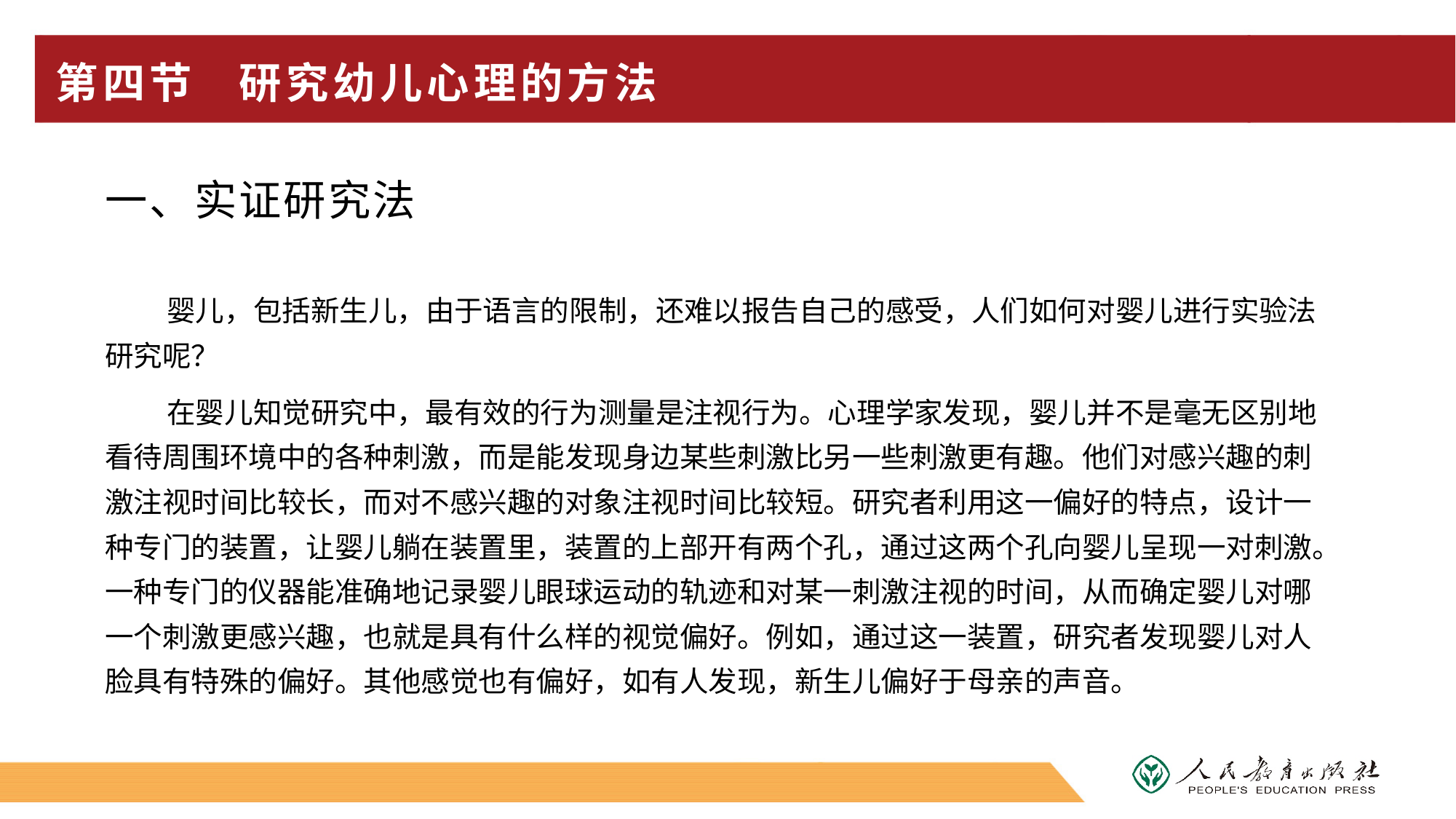

# 第四节   研究幼儿心理的方法
一、实证研究法
婴儿，包括新生儿，由于语言的限制，还难以报告自己的感受，人们如何对婴儿进行实验法研究呢？
在婴儿知觉研究中，最有效的行为测量是注视行为。心理学家发现，婴儿并不是毫无区别地看待周围环境中的各种刺激，而是能发现身边某些刺激比另一些刺激更有趣。他们对感兴趣的刺激注视时间比较长，而对不感兴趣的对象注视时间比较短。研究者利用这一偏好的特点，设计一种专门的装置，让婴儿躺在装置里，装置的上部开有两个孔，通过这两个孔向婴儿呈现一对刺激。一种专门的仪器能准确地记录婴儿眼球运动的轨迹和对某一刺激注视的时间，从而确定婴儿对哪一个刺激更感兴趣，也就是具有什么样的视觉偏好。例如，通过这一装置，研究者发现婴儿对人脸具有特殊的偏好。其他感觉也有偏好，如有人发现，新生儿偏好于母亲的声音。